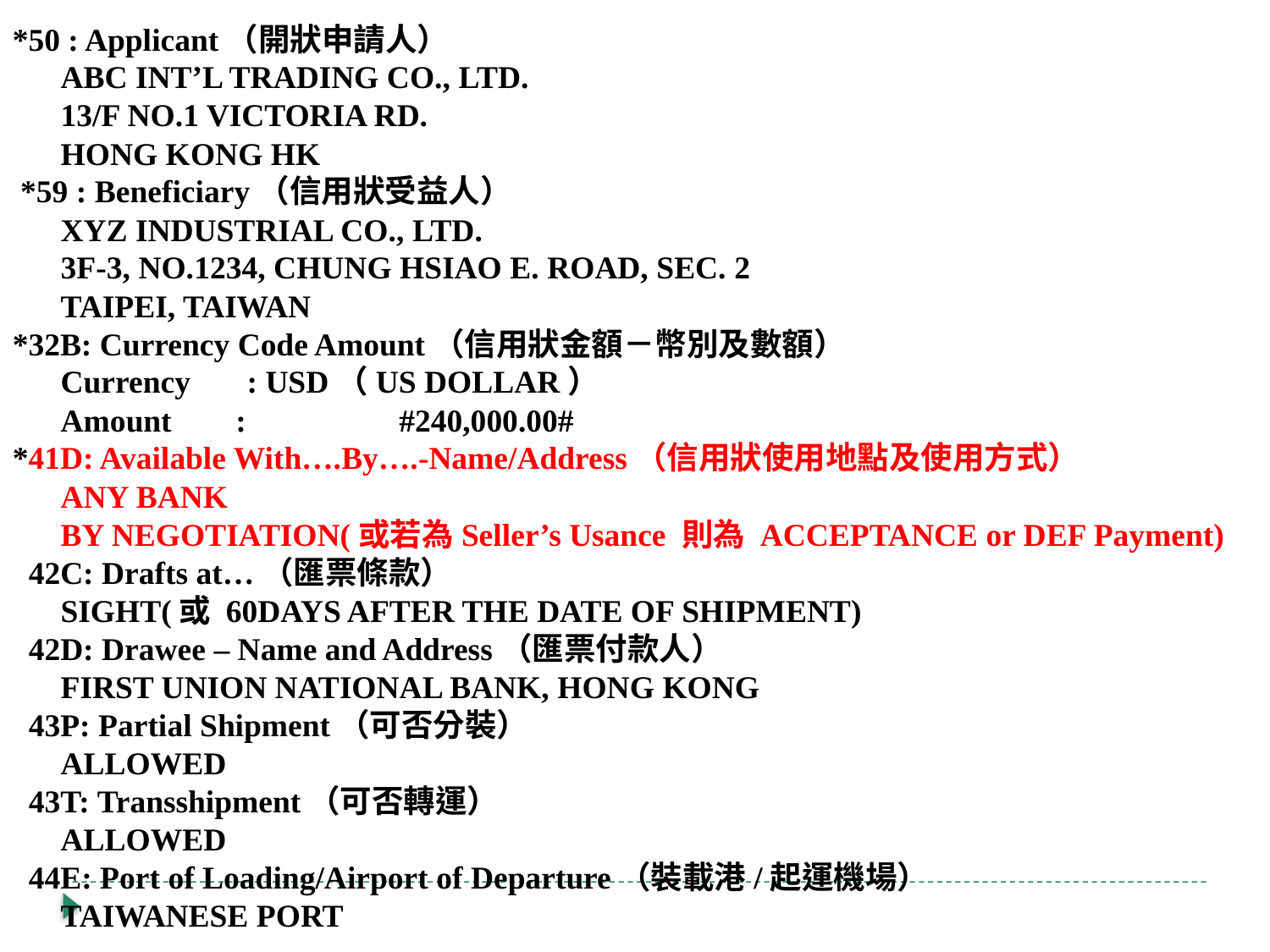

*50 : Applicant（開狀申請人）
      ABC INT’L TRADING CO., LTD.
      13/F NO.1 VICTORIA RD.
      HONG KONG HK
 *59 : Beneficiary（信用狀受益人）
      XYZ INDUSTRIAL CO., LTD.
      3F-3, NO.1234, CHUNG HSIAO E. ROAD, SEC. 2
      TAIPEI, TAIWAN
*32B: Currency Code Amount（信用狀金額－幣別及數額）
      Currency       : USD（US DOLLAR）
      Amount        :                   #240,000.00#
*41D: Available With….By….-Name/Address（信用狀使用地點及使用方式）
      ANY BANK
      BY NEGOTIATION(或若為Seller’s Usance 則為 ACCEPTANCE or DEF Payment)
  42C: Drafts at…（匯票條款）
      SIGHT(或 60DAYS AFTER THE DATE OF SHIPMENT)
  42D: Drawee – Name and Address（匯票付款人）
      FIRST UNION NATIONAL BANK, HONG KONG
  43P: Partial Shipment（可否分裝）
      ALLOWED
  43T: Transshipment（可否轉運）
      ALLOWED
  44E: Port of Loading/Airport of Departure（裝載港/起運機場）
      TAIWANESE PORT